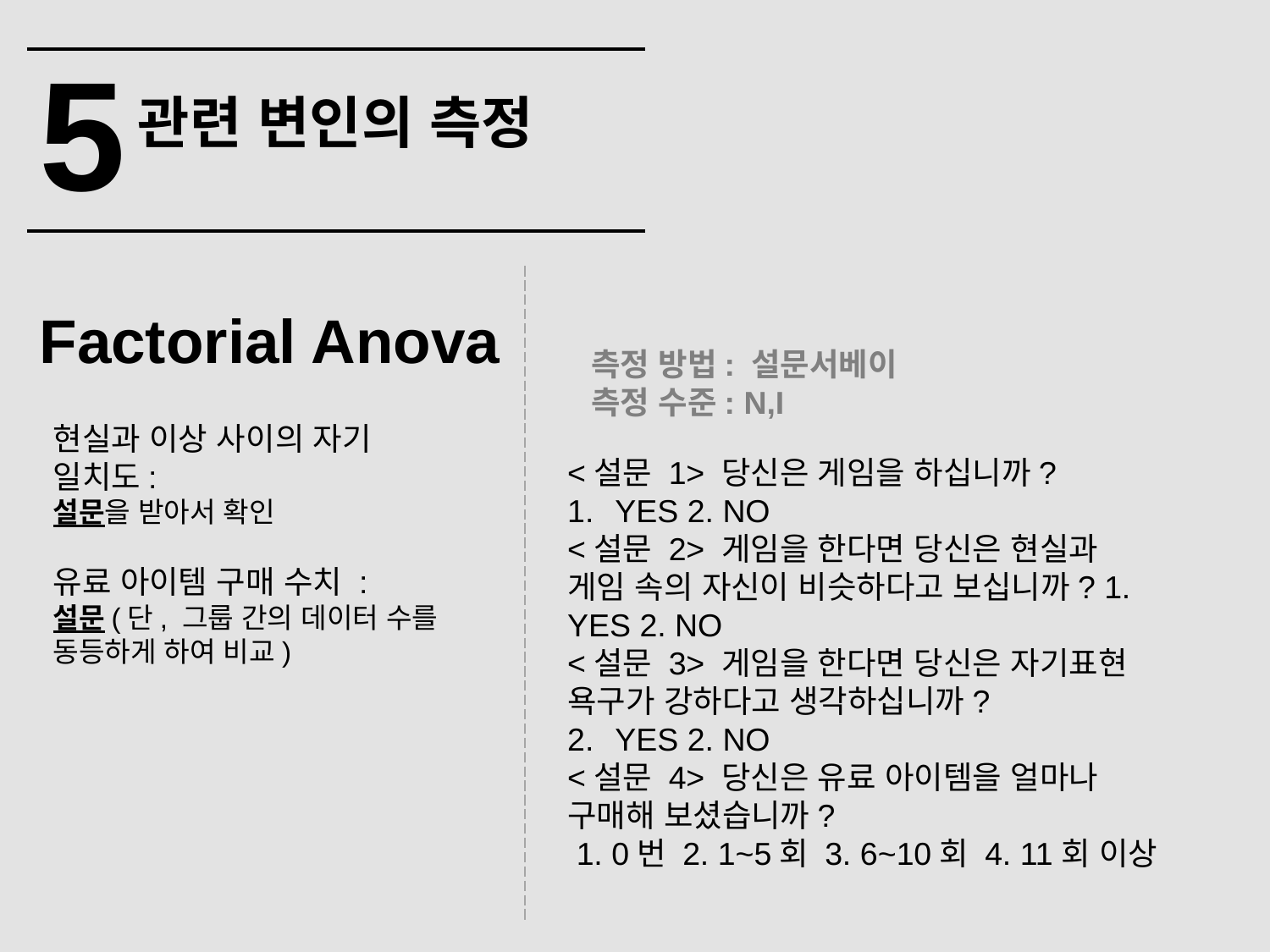

5
관련 변인의 측정
Factorial Anova
측정 방법: 설문서베이
측정 수준: N,I
현실과 이상 사이의 자기 일치도:
설문을 받아서 확인

유료 아이템 구매 수치 :
설문(단, 그룹 간의 데이터 수를 동등하게 하여 비교)
<설문 1> 당신은 게임을 하십니까?
YES 2. NO
<설문 2> 게임을 한다면 당신은 현실과 게임 속의 자신이 비슷하다고 보십니까? 1. YES 2. NO
<설문 3> 게임을 한다면 당신은 자기표현 욕구가 강하다고 생각하십니까?
YES 2. NO
<설문 4> 당신은 유료 아이템을 얼마나 구매해 보셨습니까?
 1. 0번 2. 1~5회 3. 6~10회 4. 11회 이상